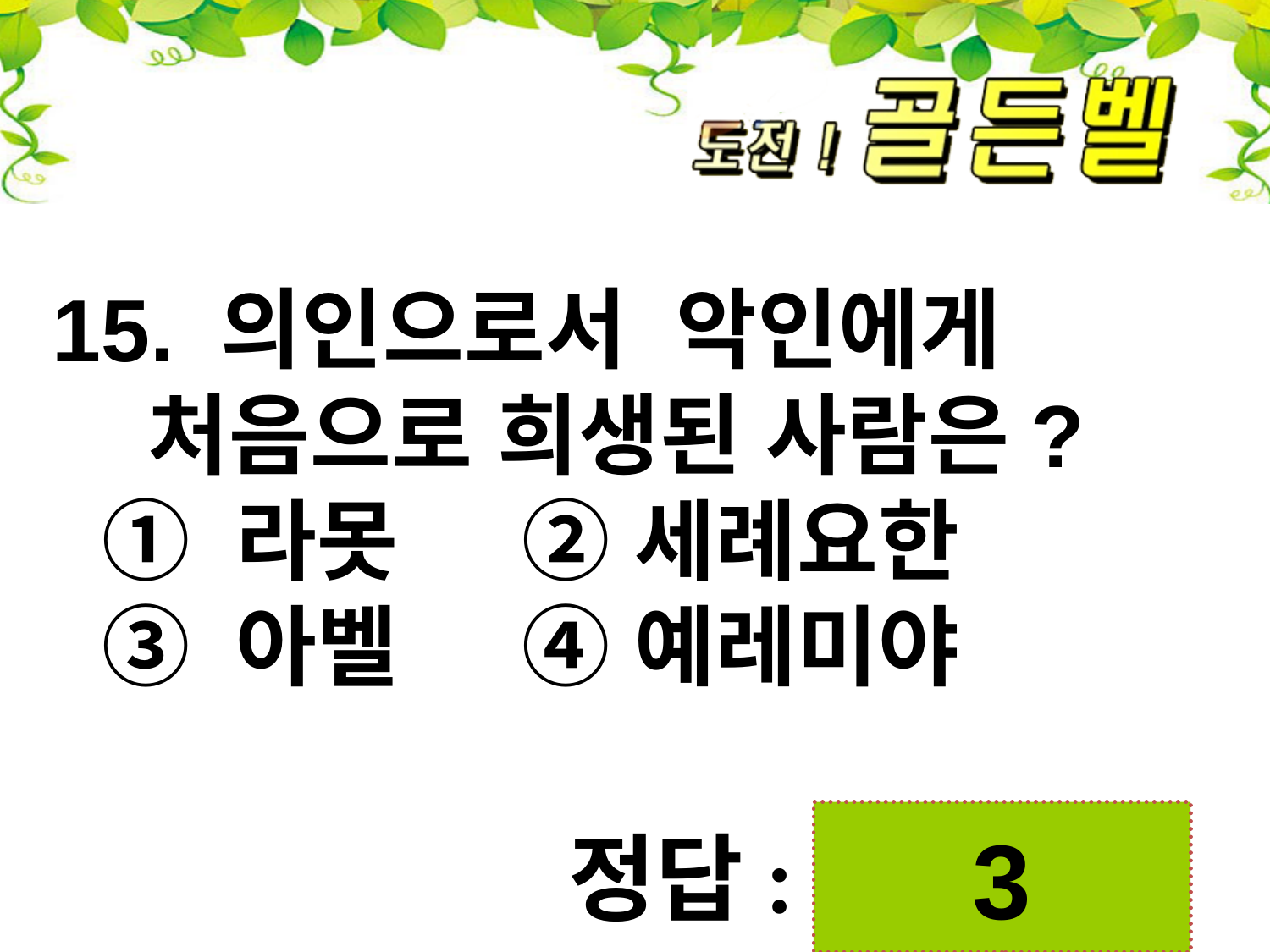

15. 의인으로서  악인에게
   처음으로 희생된 사람은?
  ① 라못     ② 세례요한
  ③ 아벨     ④ 예레미야

첨성대
3
정답: